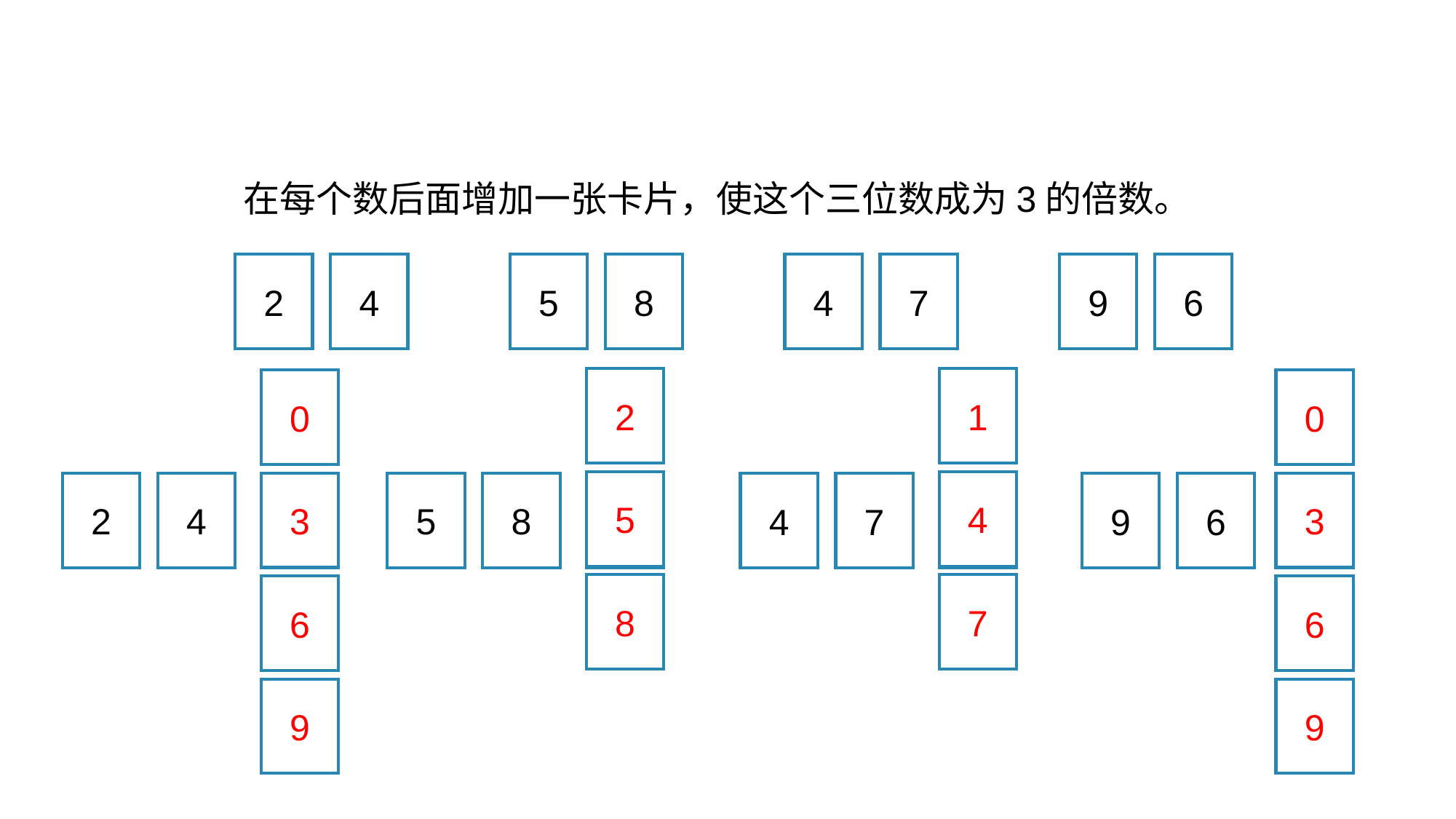

小试牛刀
	  在每个数后面增加一张卡片，使这个三位数成为3的倍数。
2
4
5
8
4
7
9
6
2
5
8
1
4
7
0
3
6
9
0
3
6
9
8
2
4
0
3
6
9
5
8
2
5
4
7
1
4
7
9
6
0
3
6
9